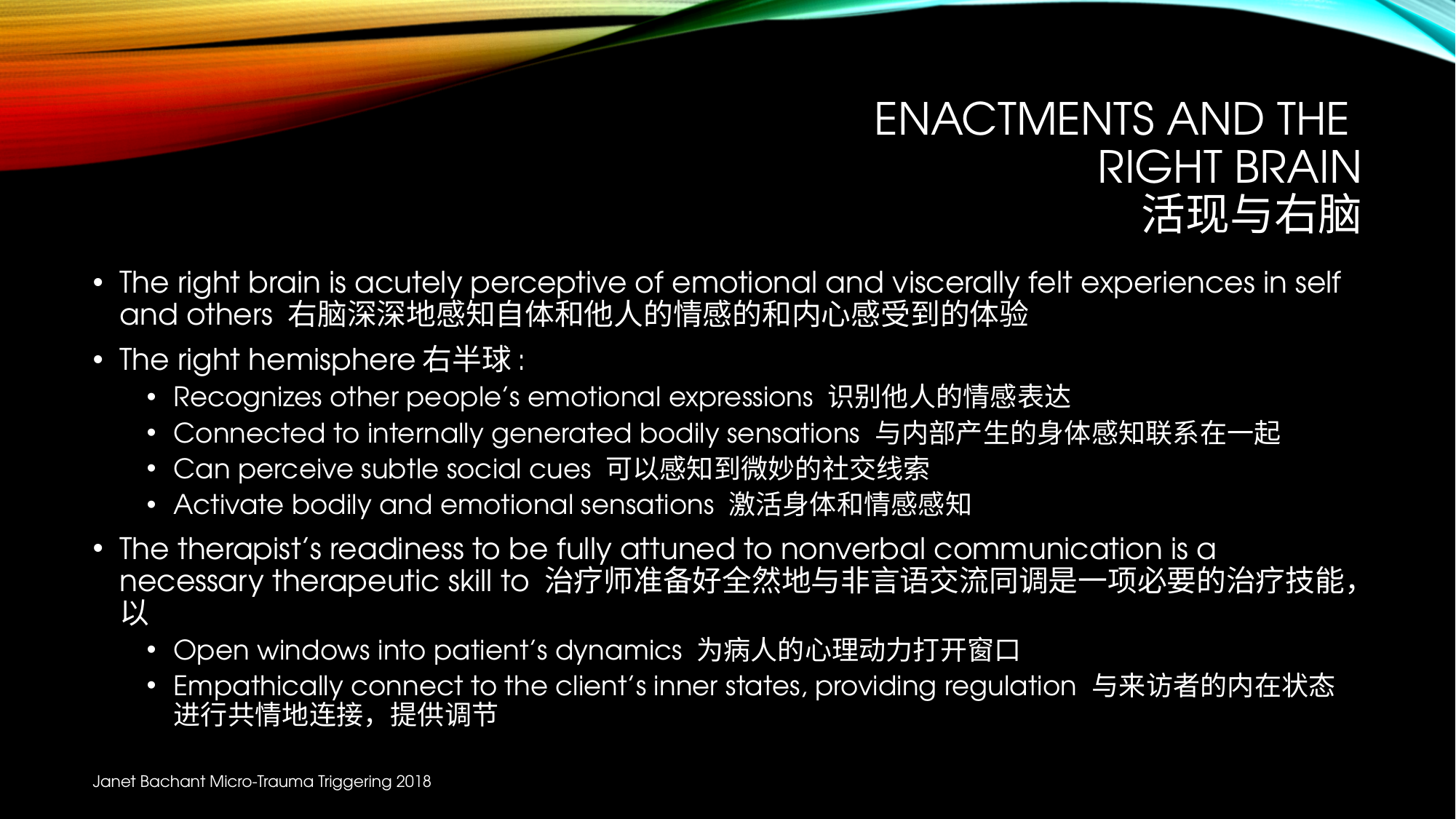

# Enactments and the Right Brain 活现与右脑
The right brain is acutely perceptive of emotional and viscerally felt experiences in self and others 右脑深深地感知自体和他人的情感的和内心感受到的体验
The right hemisphere右半球:
Recognizes other people’s emotional expressions 识别他人的情感表达
Connected to internally generated bodily sensations 与内部产生的身体感知联系在一起
Can perceive subtle social cues 可以感知到微妙的社交线索
Activate bodily and emotional sensations 激活身体和情感感知
The therapist’s readiness to be fully attuned to nonverbal communication is a necessary therapeutic skill to 治疗师准备好全然地与非言语交流同调是一项必要的治疗技能，以
Open windows into patient’s dynamics 为病人的心理动力打开窗口
Empathically connect to the client’s inner states, providing regulation 与来访者的内在状态进行共情地连接，提供调节
Janet Bachant Micro-Trauma Triggering 2018